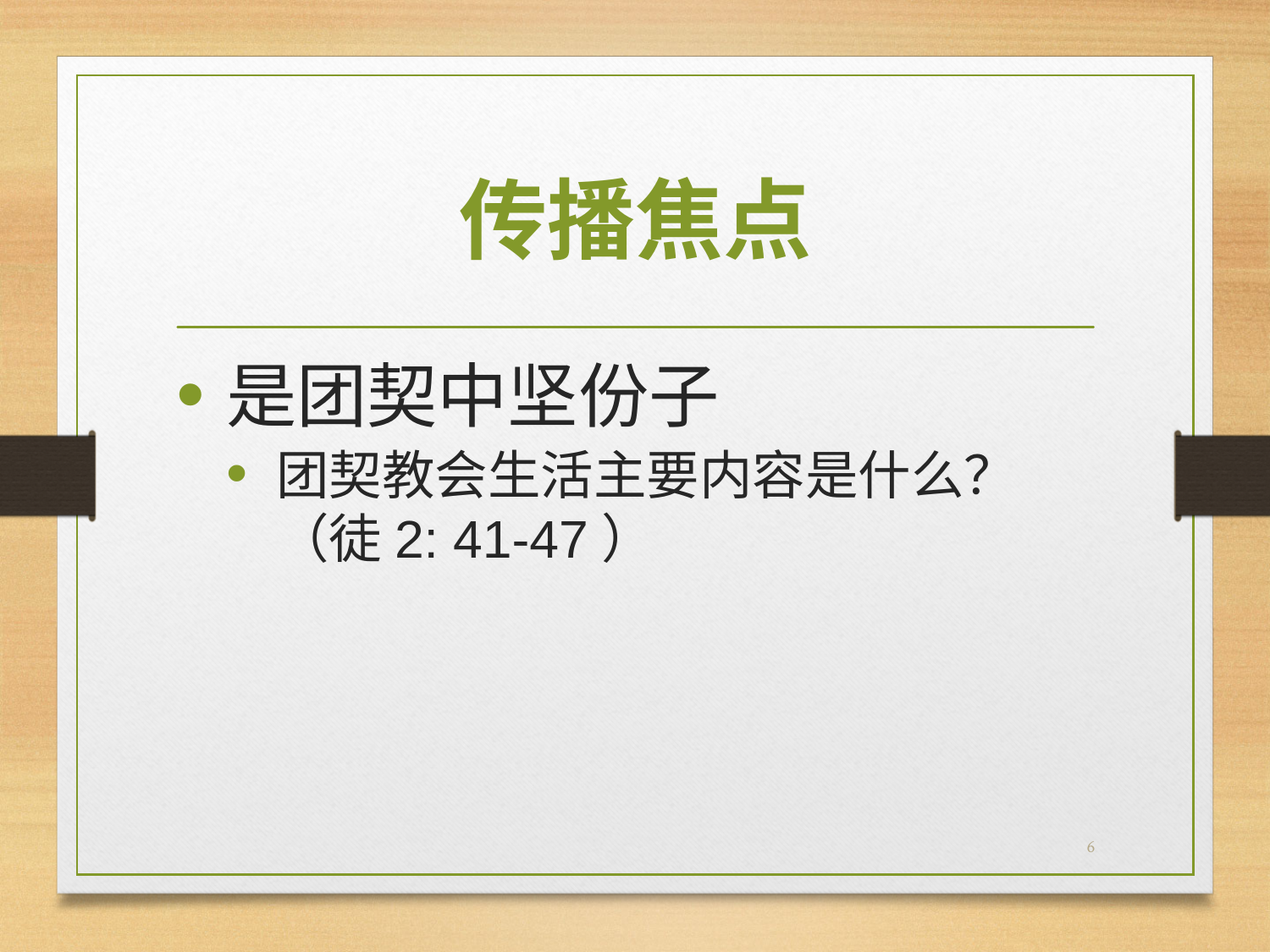

# 传播焦点
是团契中坚份子
团契教会生活主要内容是什么？ （徒2: 41-47）
6